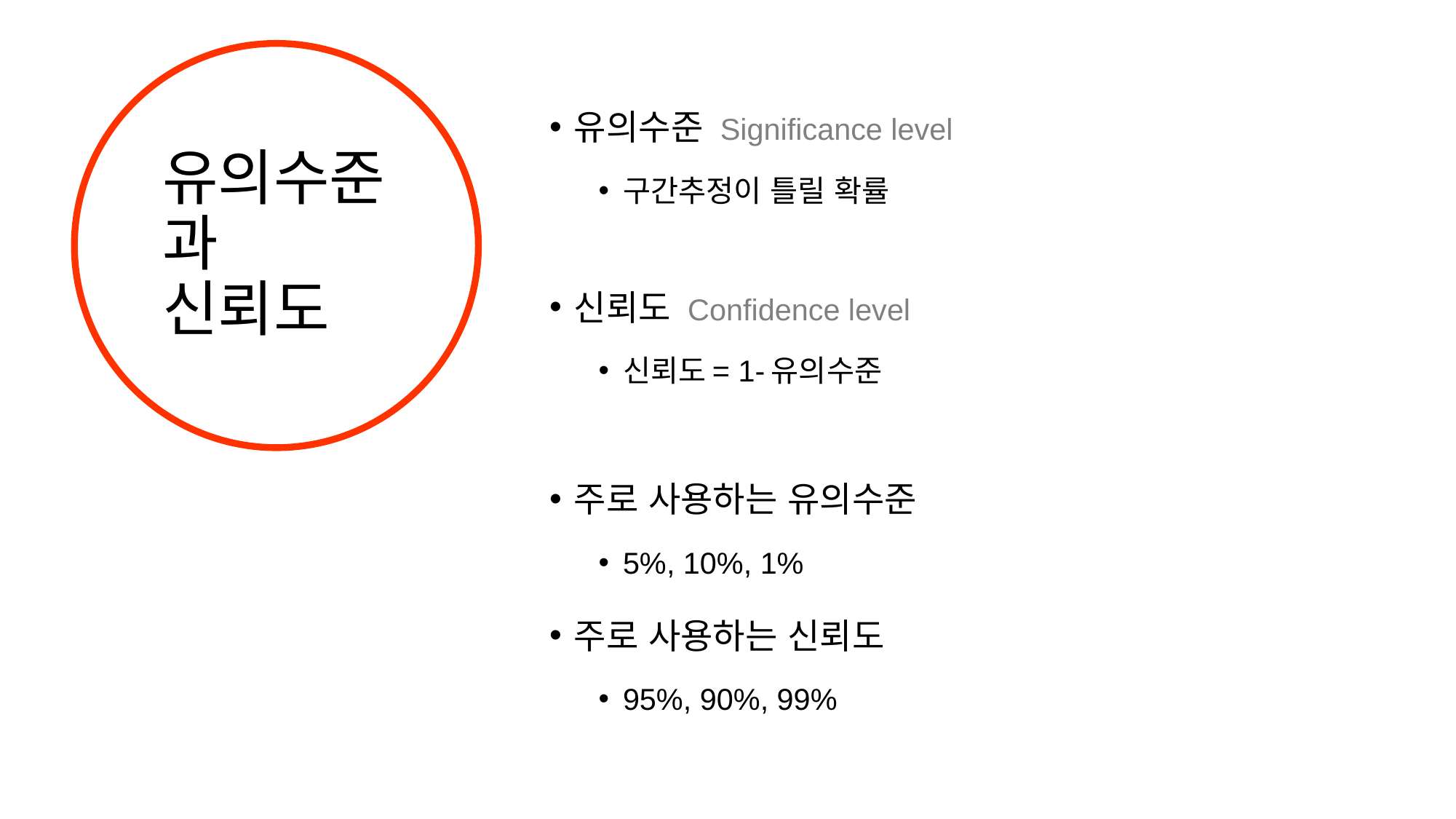

# 유의수준 과 신뢰도
유의수준 Significance level
구간추정이 틀릴 확률

신뢰도 Confidence level
신뢰도= 1-유의수준

주로 사용하는 유의수준
5%, 10%, 1%
주로 사용하는 신뢰도
95%, 90%, 99%